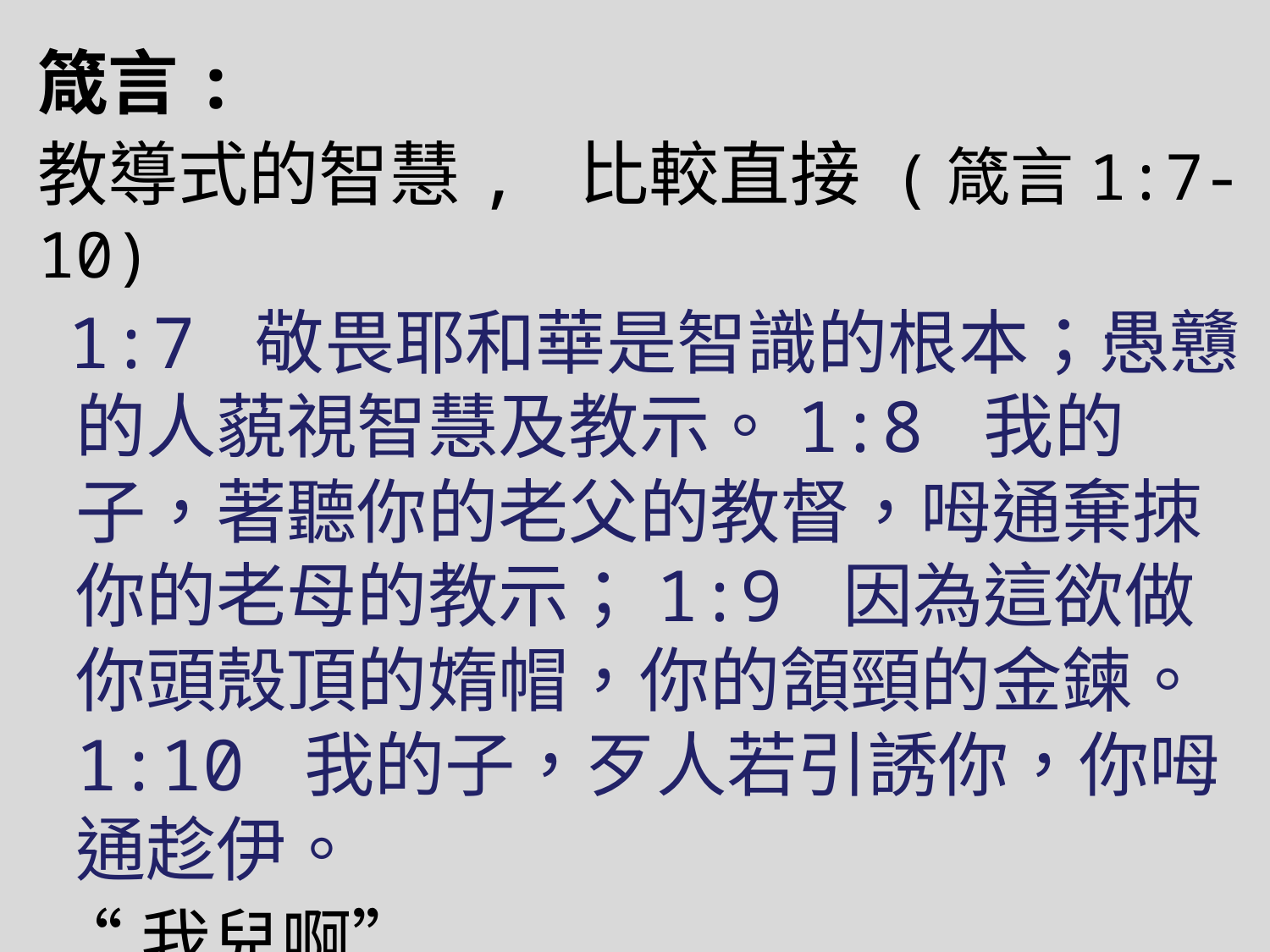

箴言:
教導式的智慧, 比較直接 (箴言1:7-10)
1:7 敬畏耶和華是智識的根本；愚戇的人藐視智慧及教示。1:8 我的子，著聽你的老父的教督，呣通棄拺你的老母的教示；1:9 因為這欲做你頭殼頂的媠帽，你的頷頸的金鍊。1:10 我的子，歹人若引誘你，你呣通趁伊。
 “我兒啊”